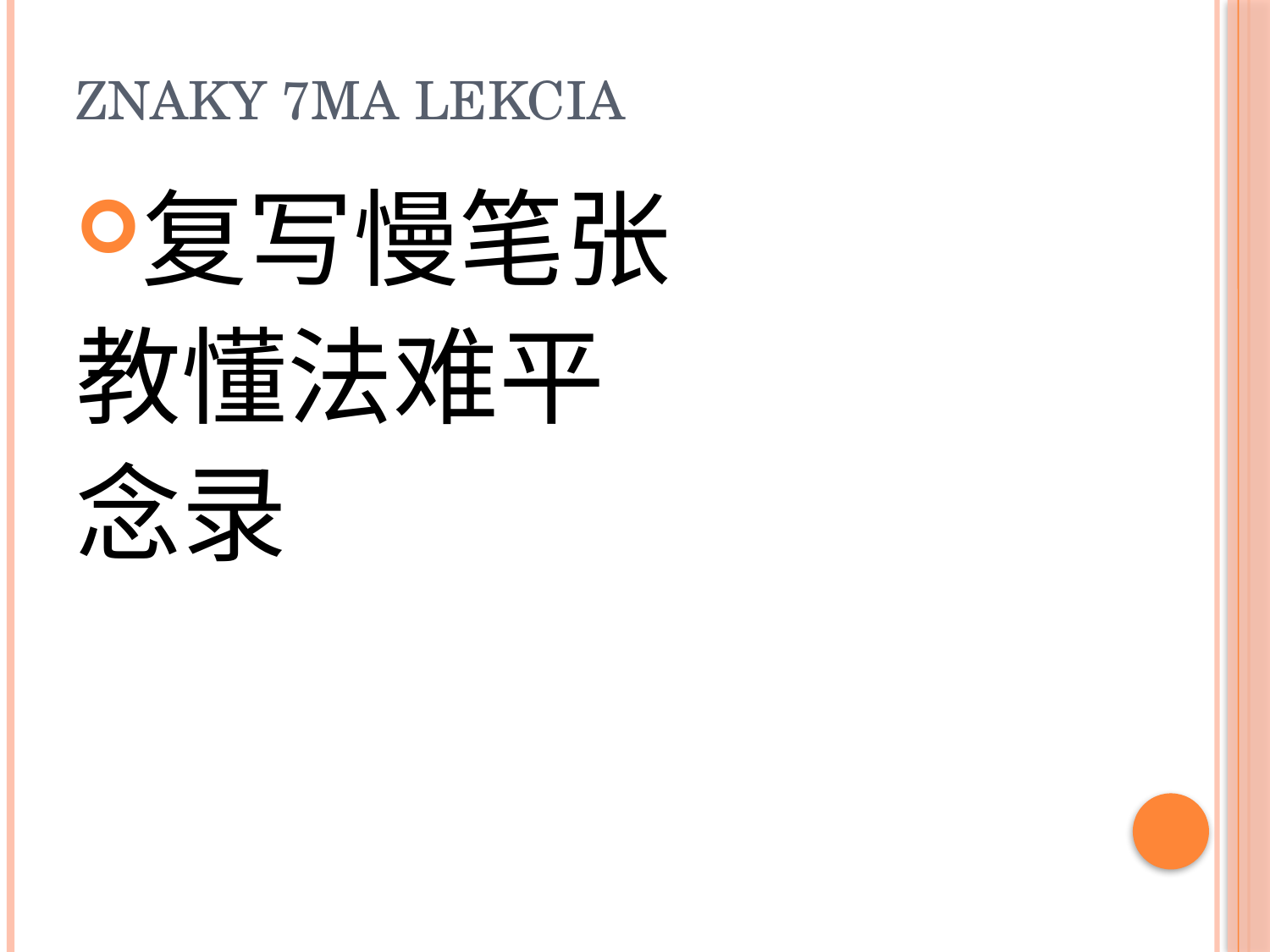

# Znaky 7ma lekcia
复写慢笔张
教懂法难平
念录